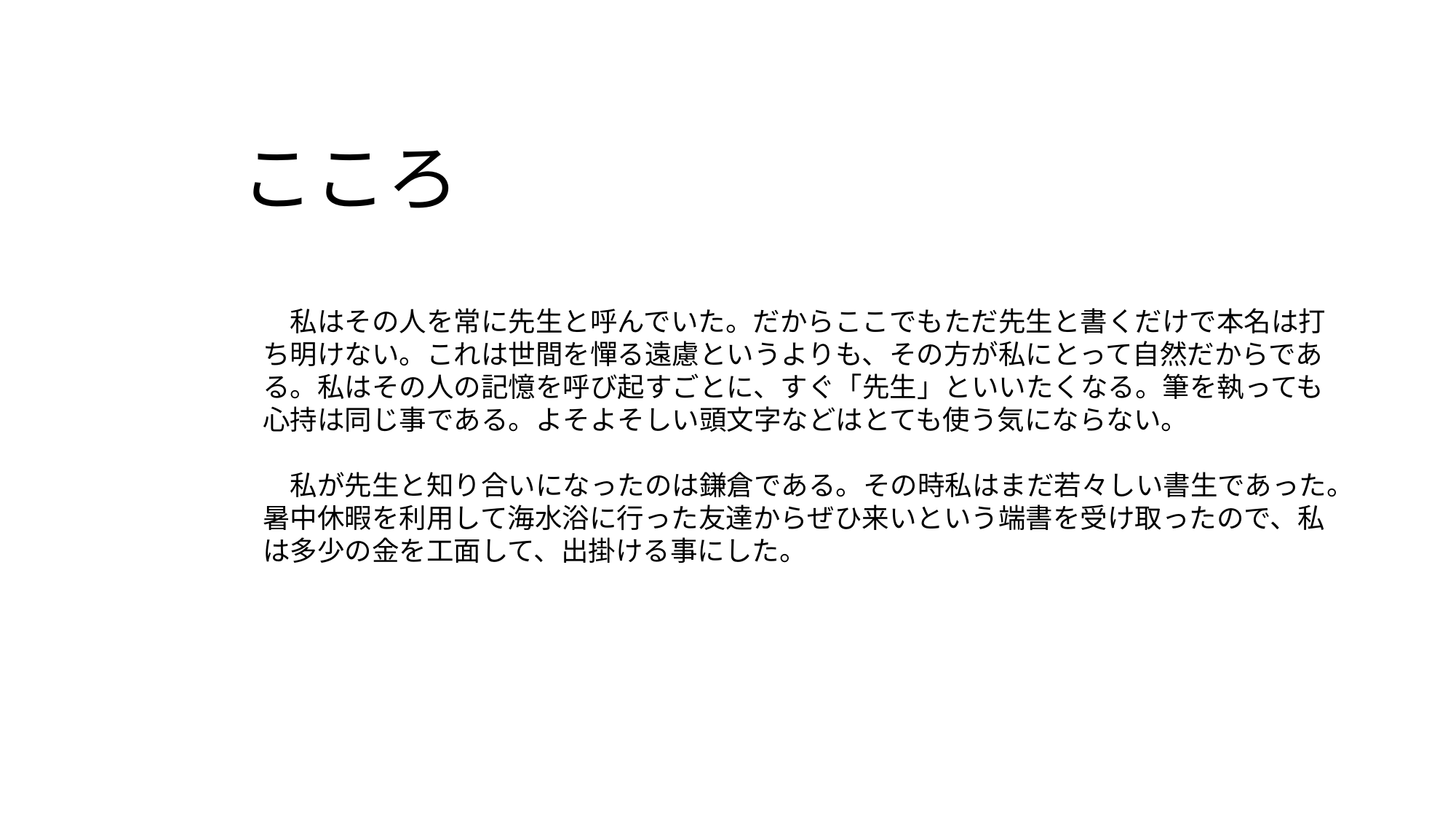

# こころ
　私はその人を常に先生と呼んでいた。だからここでもただ先生と書くだけで本名は打ち明けない。これは世間を憚る遠慮というよりも、その方が私にとって自然だからである。私はその人の記憶を呼び起すごとに、すぐ「先生」といいたくなる。筆を執っても心持は同じ事である。よそよそしい頭文字などはとても使う気にならない。

　私が先生と知り合いになったのは鎌倉である。その時私はまだ若々しい書生であった。暑中休暇を利用して海水浴に行った友達からぜひ来いという端書を受け取ったので、私は多少の金を工面して、出掛ける事にした。